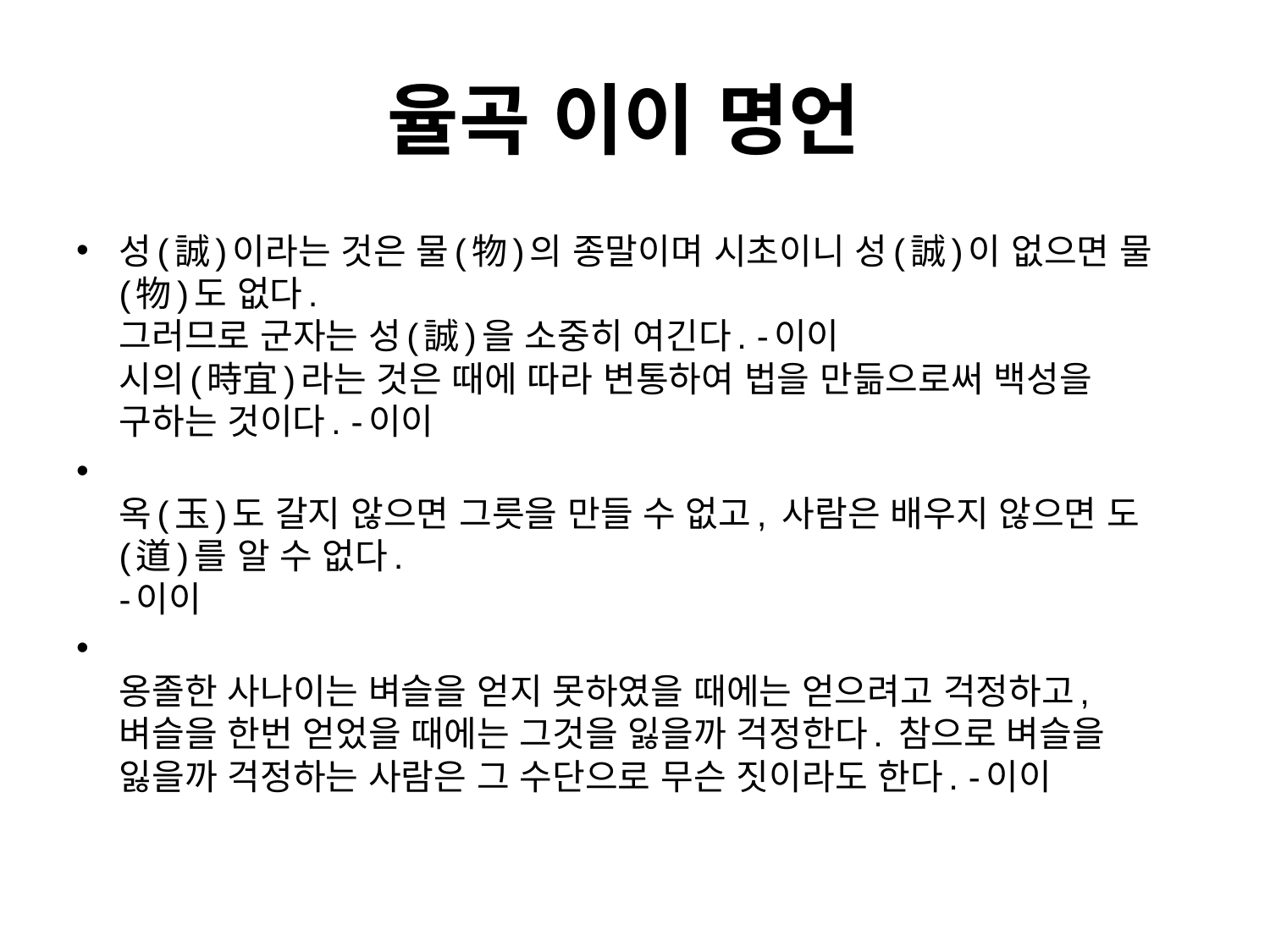

# 율곡 이이 명언
성(誠)이라는 것은 물(物)의 종말이며 시초이니 성(誠)이 없으면 물(物)도 없다.
그러므로 군자는 성(誠)을 소중히 여긴다. -이이
시의(時宜)라는 것은 때에 따라 변통하여 법을 만듦으로써 백성을 구하는 것이다. -이이
옥(玉)도 갈지 않으면 그릇을 만들 수 없고, 사람은 배우지 않으면 도(道)를 알 수 없다.
-이이
옹졸한 사나이는 벼슬을 얻지 못하였을 때에는 얻으려고 걱정하고, 벼슬을 한번 얻었을 때에는 그것을 잃을까 걱정한다. 참으로 벼슬을 잃을까 걱정하는 사람은 그 수단으로 무슨 짓이라도 한다. -이이